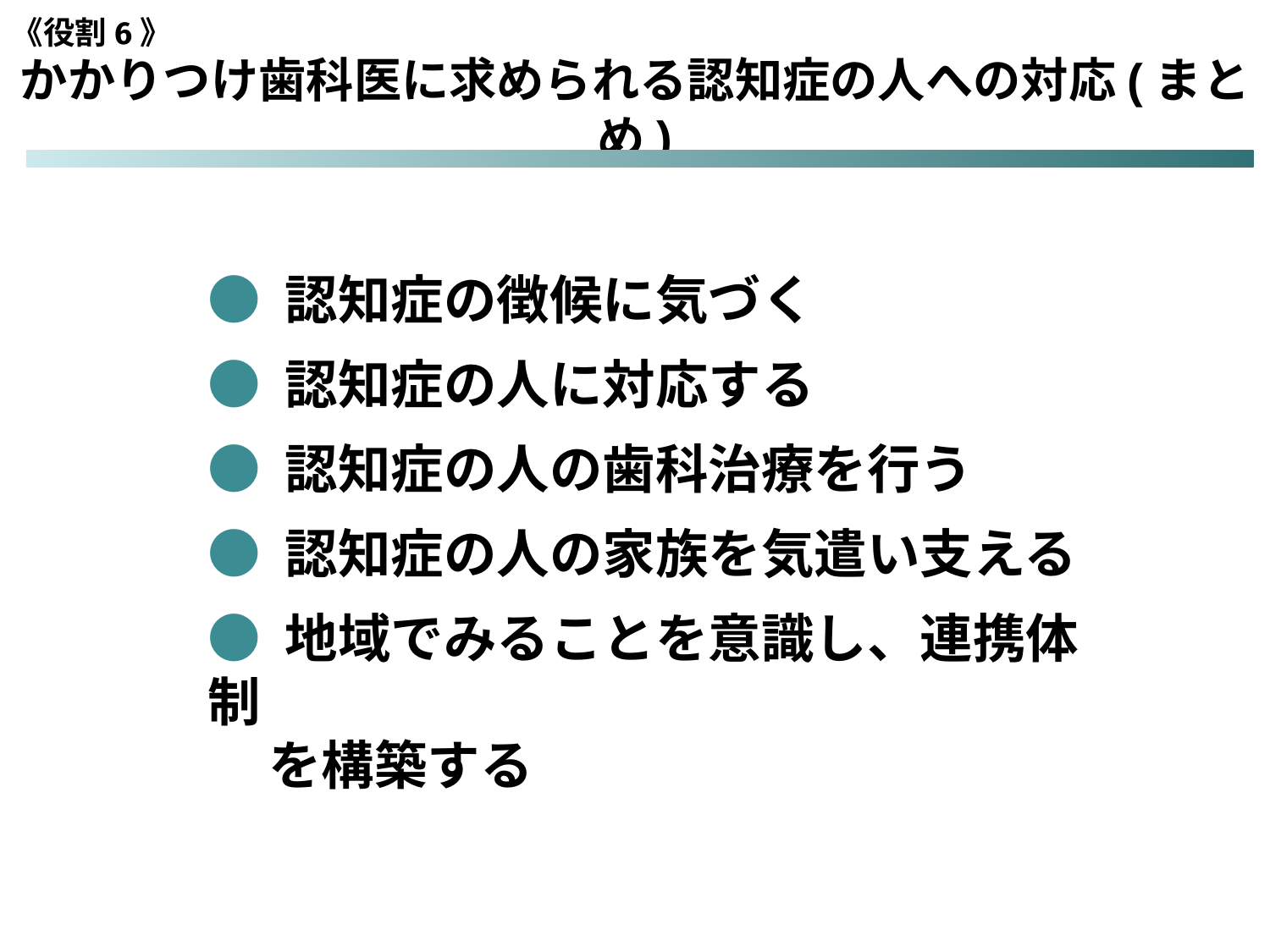

《役割6》
かかりつけ歯科医に求められる認知症の人への対応(まとめ)

● 認知症の徴候に気づく
● 認知症の人に対応する
● 認知症の人の歯科治療を行う
● 認知症の人の家族を気遣い支える
● 地域でみることを意識し、連携体制
    を構築する